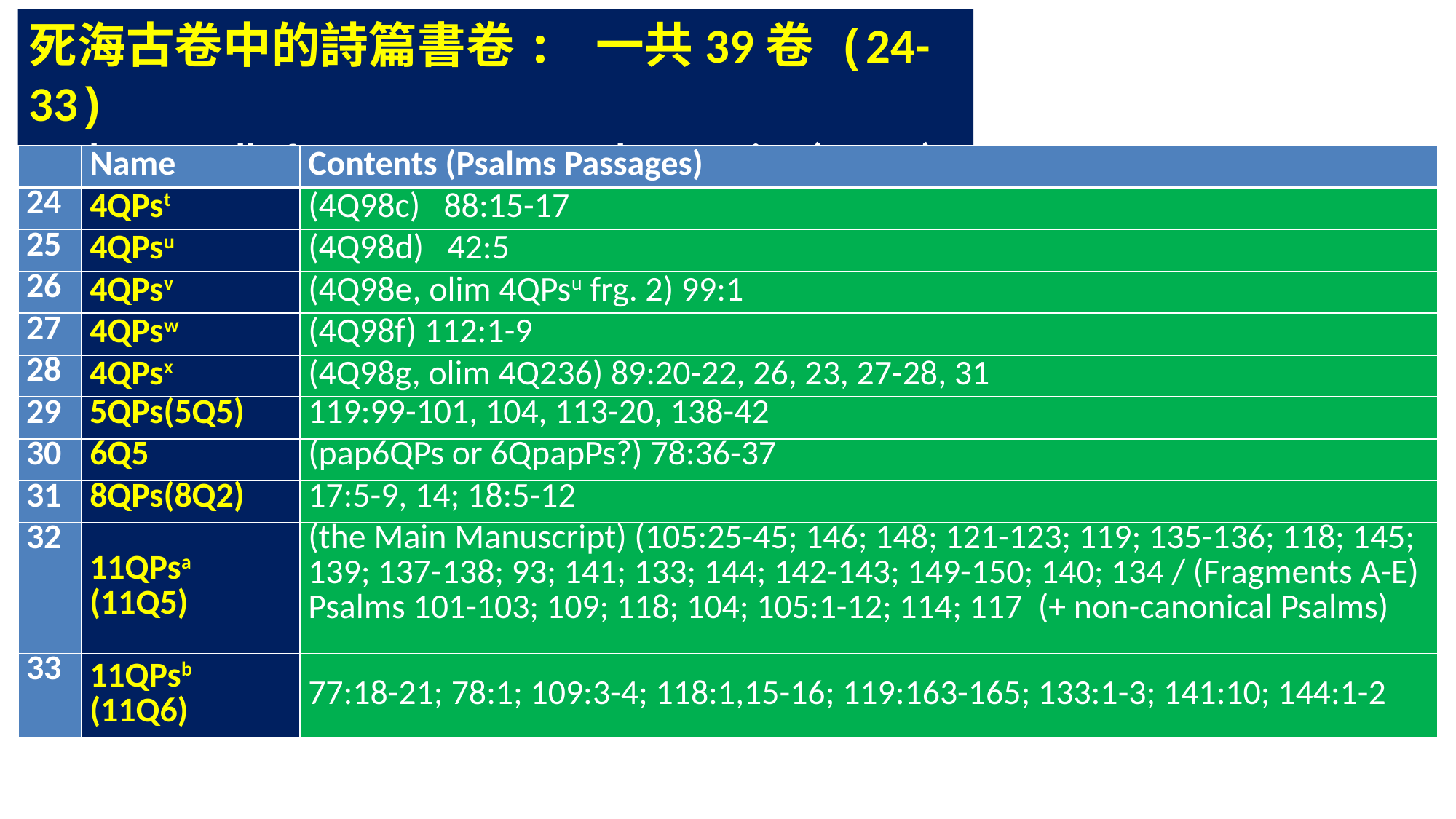

死海古卷中的詩篇書卷: 一共39卷 (24-33)
Psalms Scrolls from Qumran: total 39 copies (24-33)
|  | Name | Contents (Psalms Passages) |
| --- | --- | --- |
| 24 | 4QPst | (4Q98c) 88:15-17 |
| 25 | 4QPsu | (4Q98d) 42:5 |
| 26 | 4QPsv | (4Q98e, olim 4QPsu frg. 2) 99:1 |
| 27 | 4QPsw | (4Q98f) 112:1-9 |
| 28 | 4QPsx | (4Q98g, olim 4Q236) 89:20-22, 26, 23, 27-28, 31 |
| 29 | 5QPs(5Q5) | 119:99-101, 104, 113-20, 138-42 |
| 30 | 6Q5 | (pap6QPs or 6QpapPs?) 78:36-37 |
| 31 | 8QPs(8Q2) | 17:5-9, 14; 18:5-12 |
| 32 | 11QPsa (11Q5) | (the Main Manuscript) (105:25-45; 146; 148; 121-123; 119; 135-136; 118; 145; 139; 137-138; 93; 141; 133; 144; 142-143; 149-150; 140; 134 / (Fragments A-E) Psalms 101-103; 109; 118; 104; 105:1-12; 114; 117 (+ non-canonical Psalms) |
| 33 | 11QPsb (11Q6) | 77:18-21; 78:1; 109:3-4; 118:1,15-16; 119:163-165; 133:1-3; 141:10; 144:1-2 |